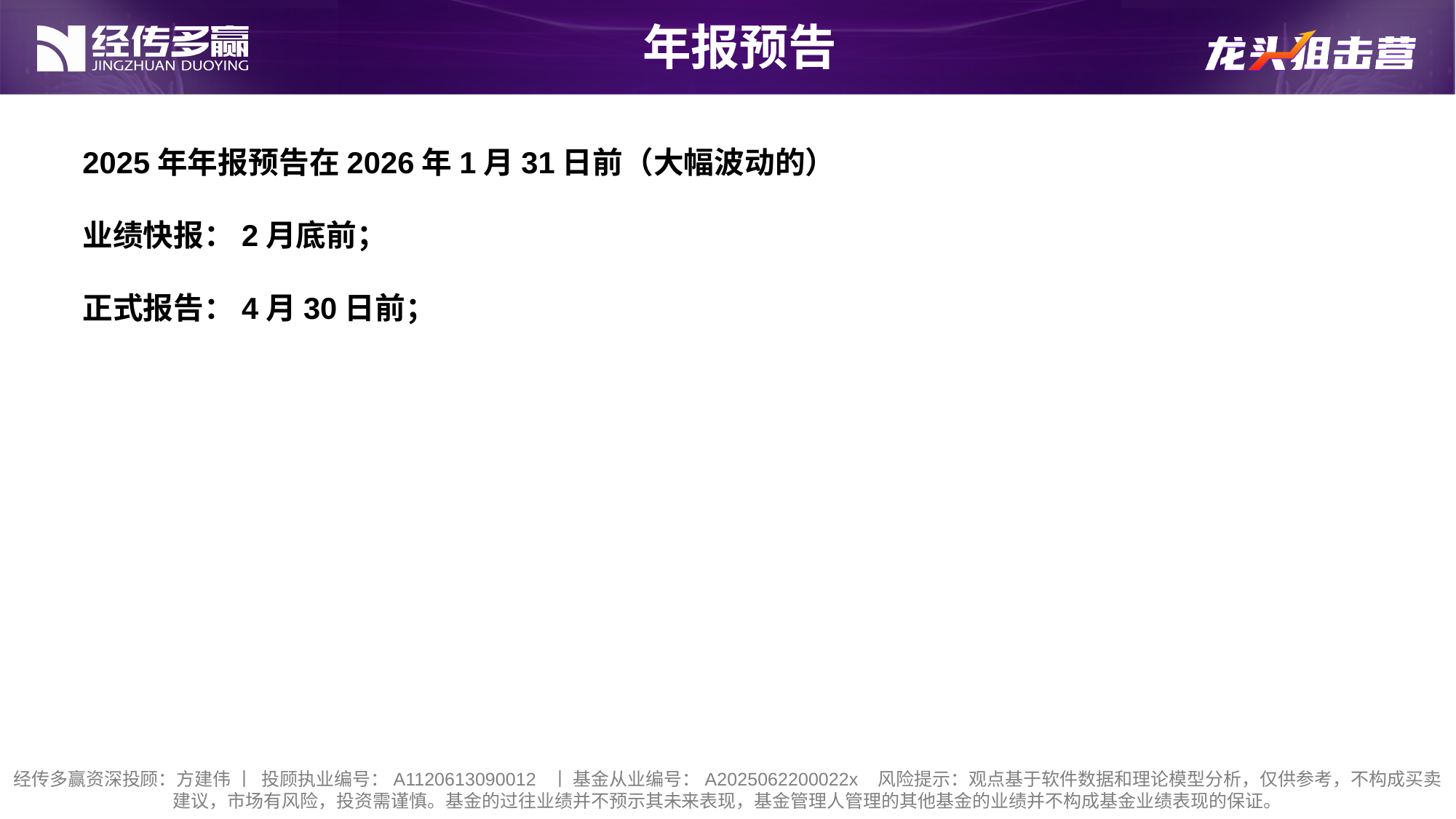

年报预告
2025年年报预告在2026年1月31日前（大幅波动的）

业绩快报：2月底前；

正式报告：4月30日前；